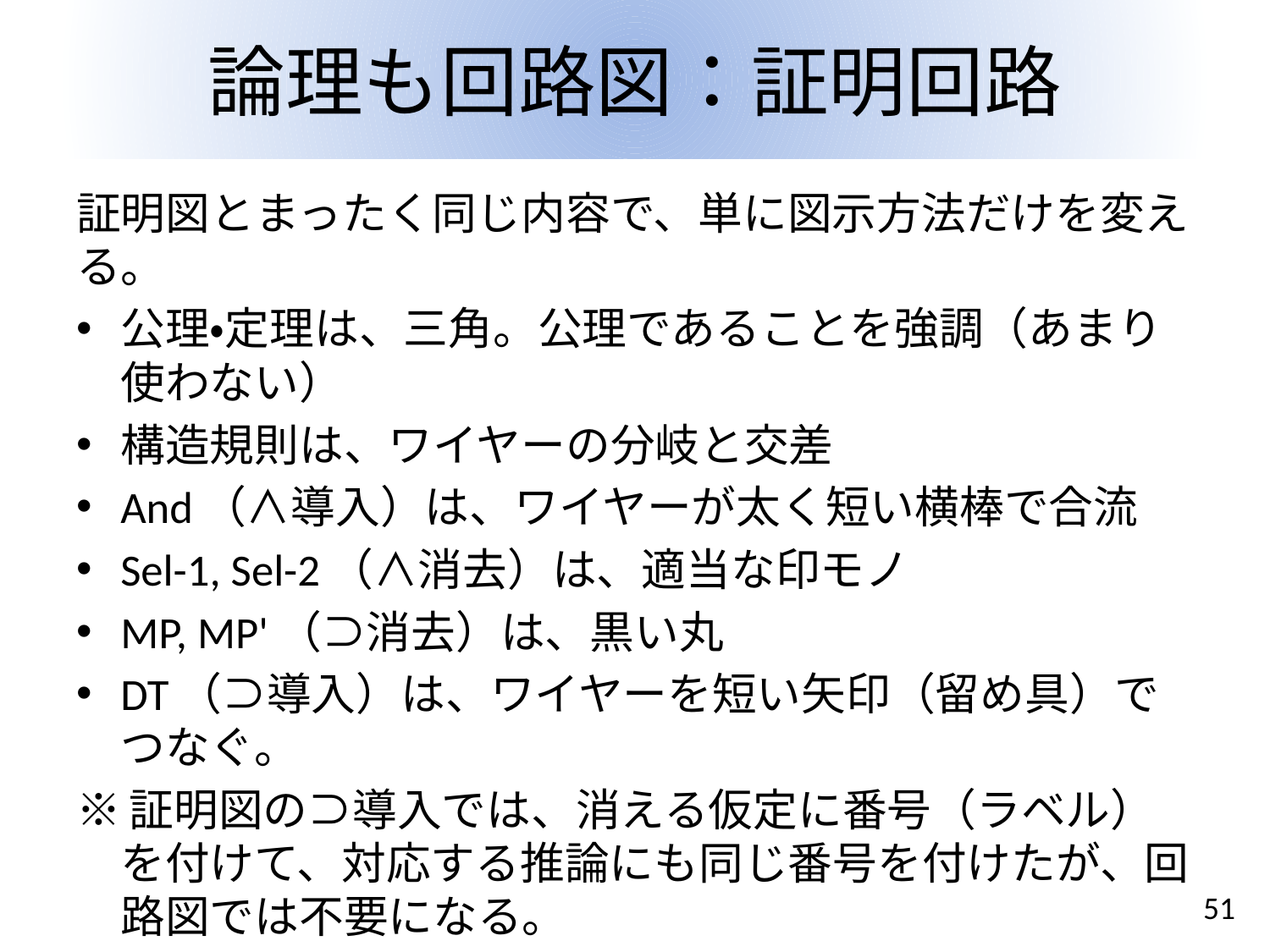

# 論理も回路図：証明回路
証明図とまったく同じ内容で、単に図示方法だけを変える。
公理・定理は、三角。公理であることを強調（あまり使わない）
構造規則は、ワイヤーの分岐と交差
And（∧導入）は、ワイヤーが太く短い横棒で合流
Sel-1, Sel-2（∧消去）は、適当な印モノ
MP, MP'（⊃消去）は、黒い丸
DT（⊃導入）は、ワイヤーを短い矢印（留め具）でつなぐ。
※証明図の⊃導入では、消える仮定に番号（ラベル）を付けて、対応する推論にも同じ番号を付けたが、回路図では不要になる。

51